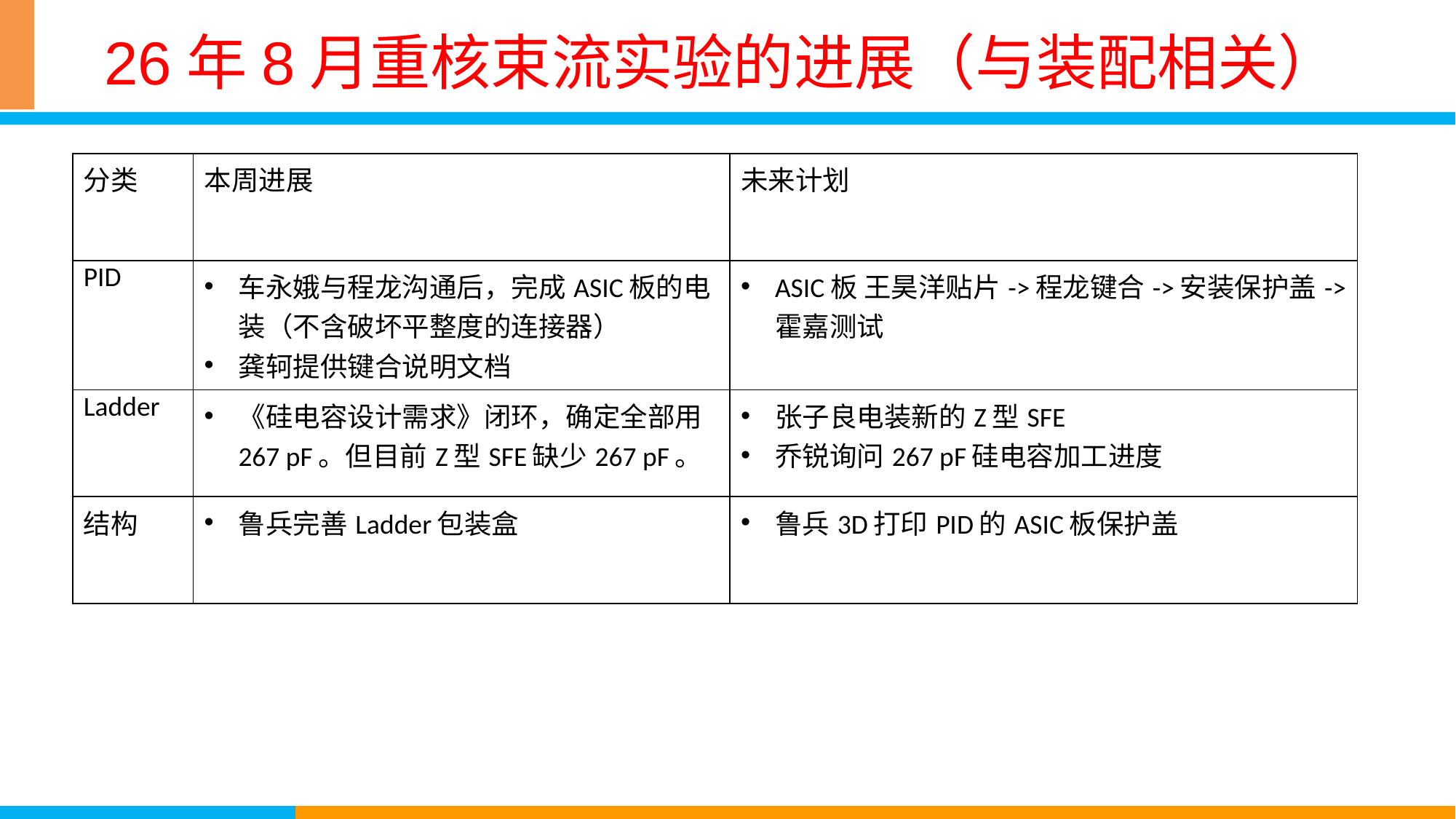

# 26年8月重核束流实验的进展（与装配相关）
| 分类 | 本周进展 | 未来计划 |
| --- | --- | --- |
| PID | 车永娥与程龙沟通后，完成ASIC板的电装（不含破坏平整度的连接器） 龚轲提供键合说明文档 | ASIC板 王昊洋贴片->程龙键合->安装保护盖->霍嘉测试 |
| Ladder | 《硅电容设计需求》闭环，确定全部用267 pF。但目前Z型SFE缺少267 pF。 | 张子良电装新的Z型SFE 乔锐询问267 pF硅电容加工进度 |
| 结构 | 鲁兵完善Ladder包装盒 | 鲁兵3D打印PID的ASIC板保护盖 |